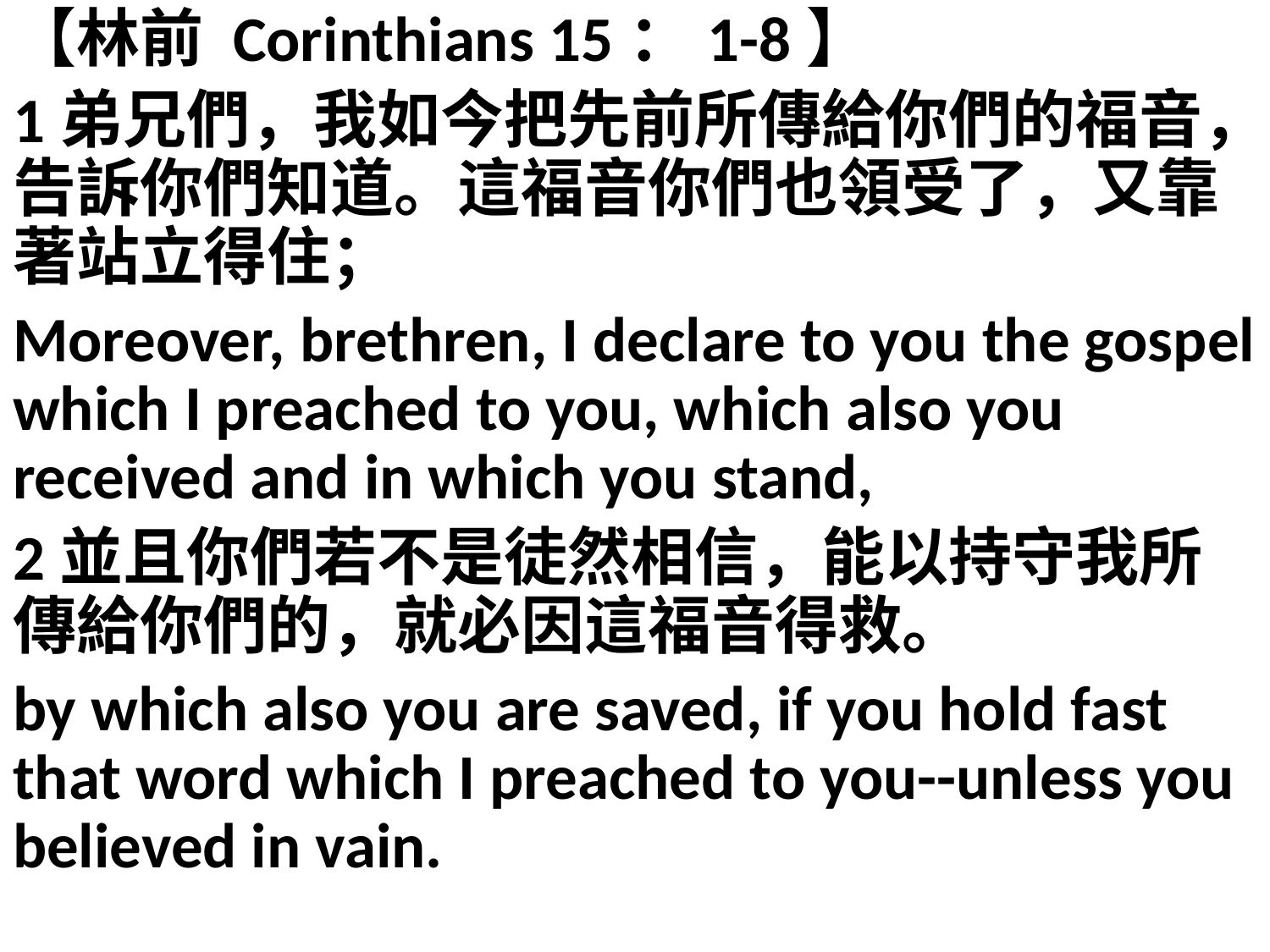

【林前 Corinthians 15：1-8】
1弟兄們，我如今把先前所傳給你們的福音，告訴你們知道。這福音你們也領受了，又靠著站立得住；
Moreover, brethren, I declare to you the gospel which I preached to you, which also you received and in which you stand,
2並且你們若不是徒然相信，能以持守我所傳給你們的，就必因這福音得救。
by which also you are saved, if you hold fast that word which I preached to you--unless you believed in vain.